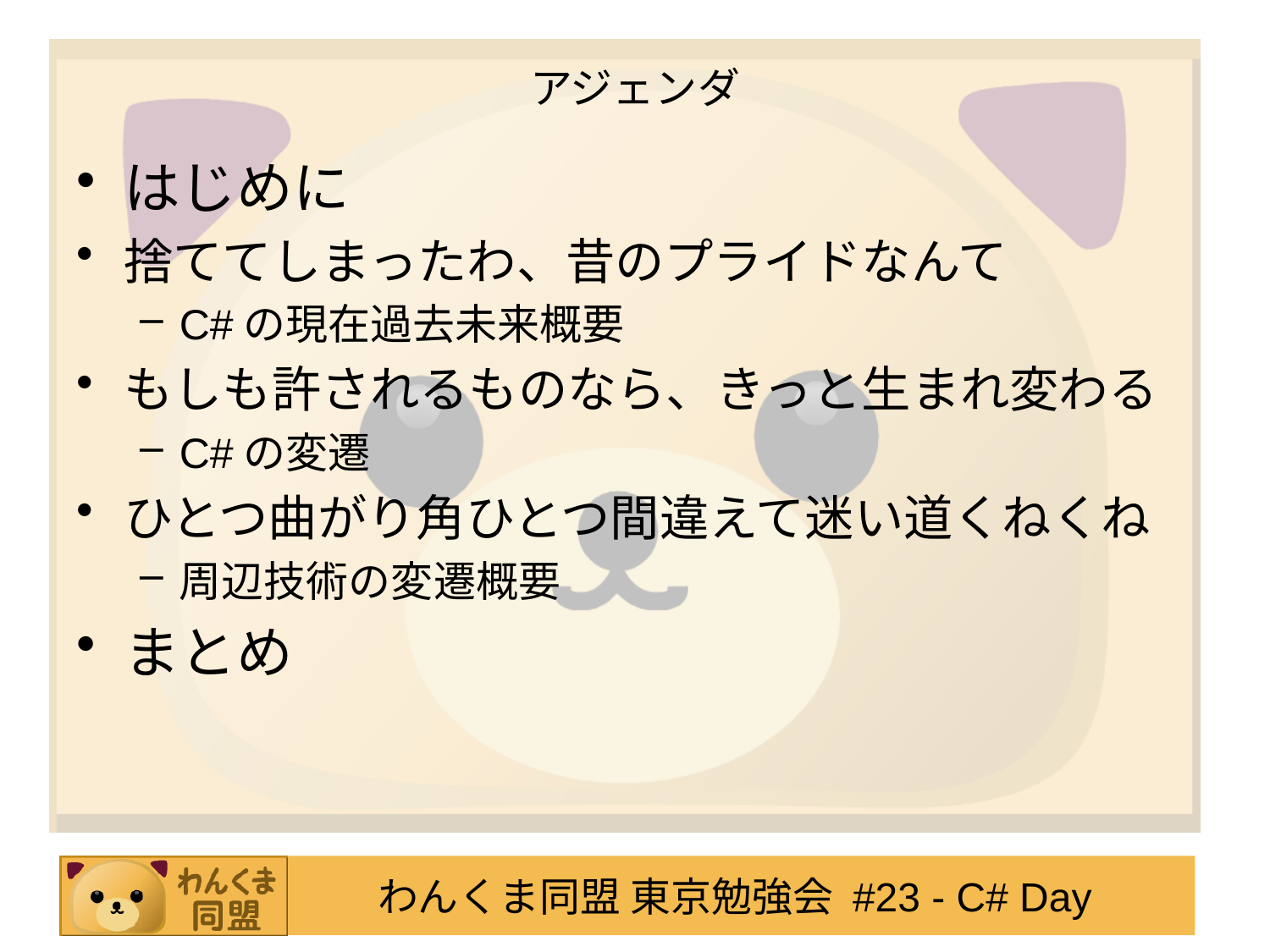

# アジェンダ
はじめに
捨ててしまったわ、昔のプライドなんて
C#の現在過去未来概要
もしも許されるものなら、きっと生まれ変わる
C#の変遷
ひとつ曲がり角ひとつ間違えて迷い道くねくね
周辺技術の変遷概要
まとめ